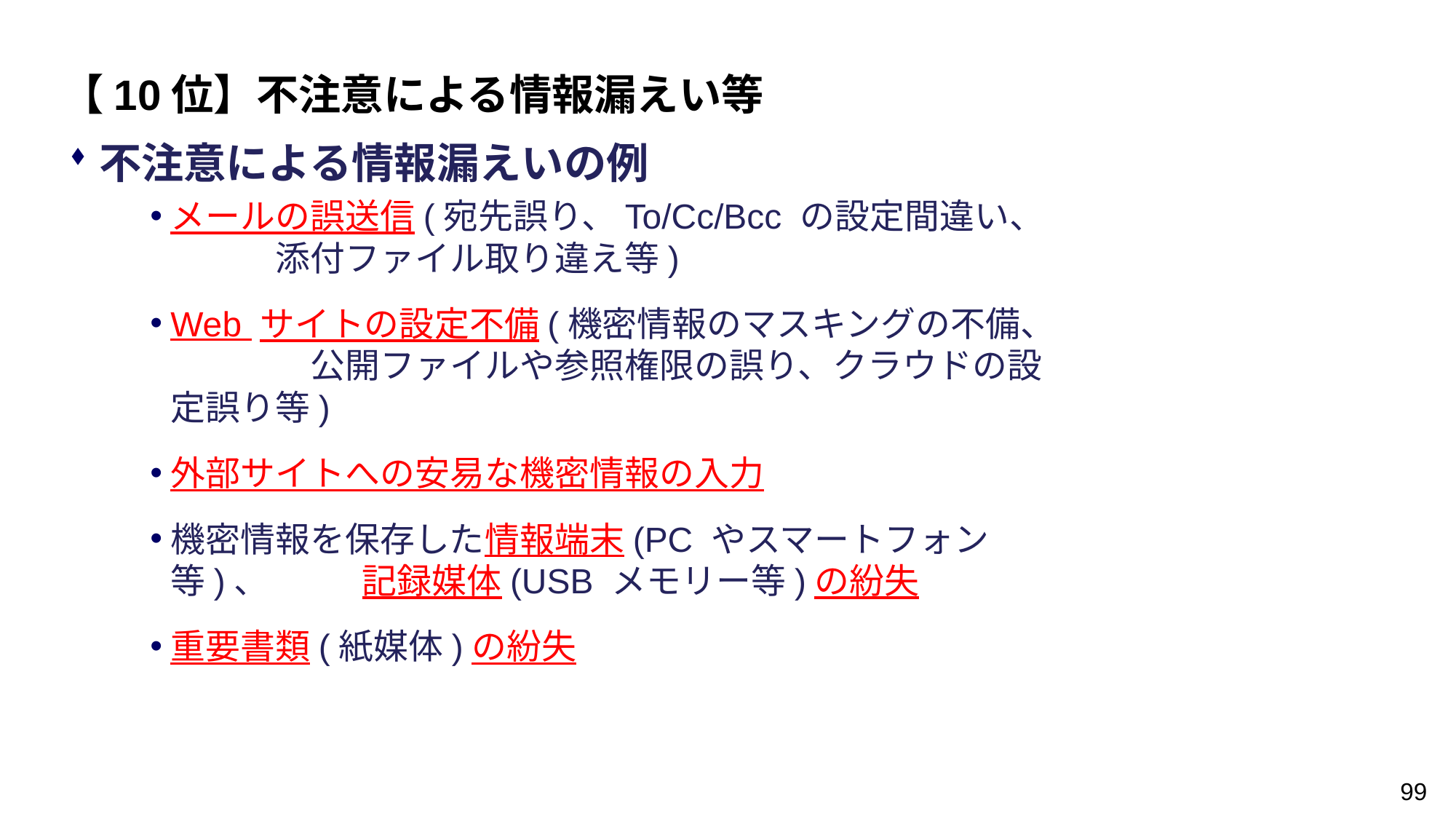

【10位】不注意による情報漏えい等
不注意による情報漏えいの例
メールの誤送信(宛先誤り、To/Cc/Bcc の設定間違い、　　　添付ファイル取り違え等)

Web サイトの設定不備(機密情報のマスキングの不備、　　　　公開ファイルや参照権限の誤り、クラウドの設定誤り等)

外部サイトへの安易な機密情報の入力

機密情報を保存した情報端末(PC やスマートフォン等)、   　　記録媒体(USB メモリー等)の紛失

重要書類(紙媒体)の紛失
99